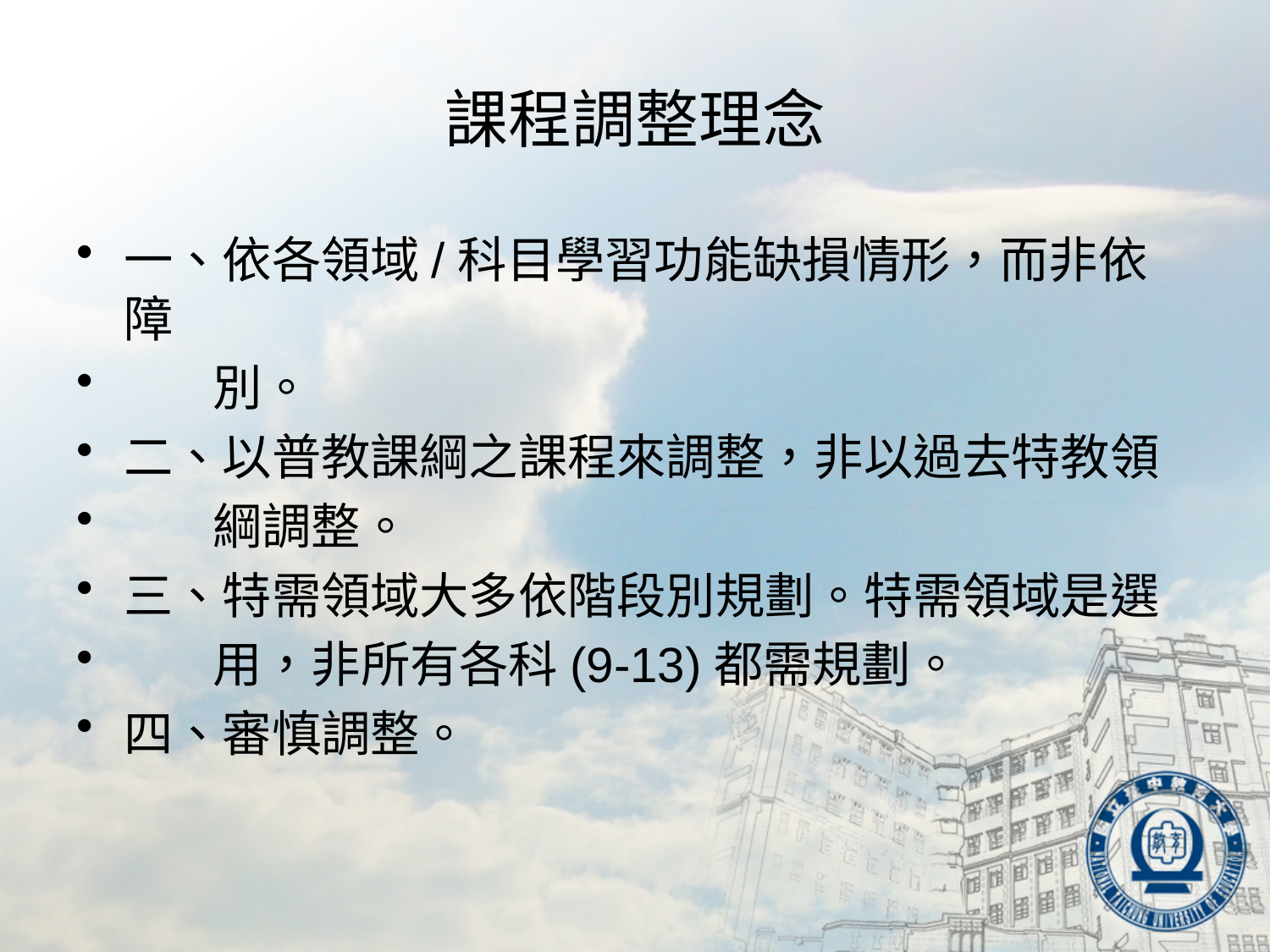

# 課程調整理念
一、依各領域/科目學習功能缺損情形，而非依障
       別。
二、以普教課綱之課程來調整，非以過去特教領
       綱調整。
三、特需領域大多依階段別規劃。特需領域是選
       用，非所有各科(9-13)都需規劃。
四、審慎調整。